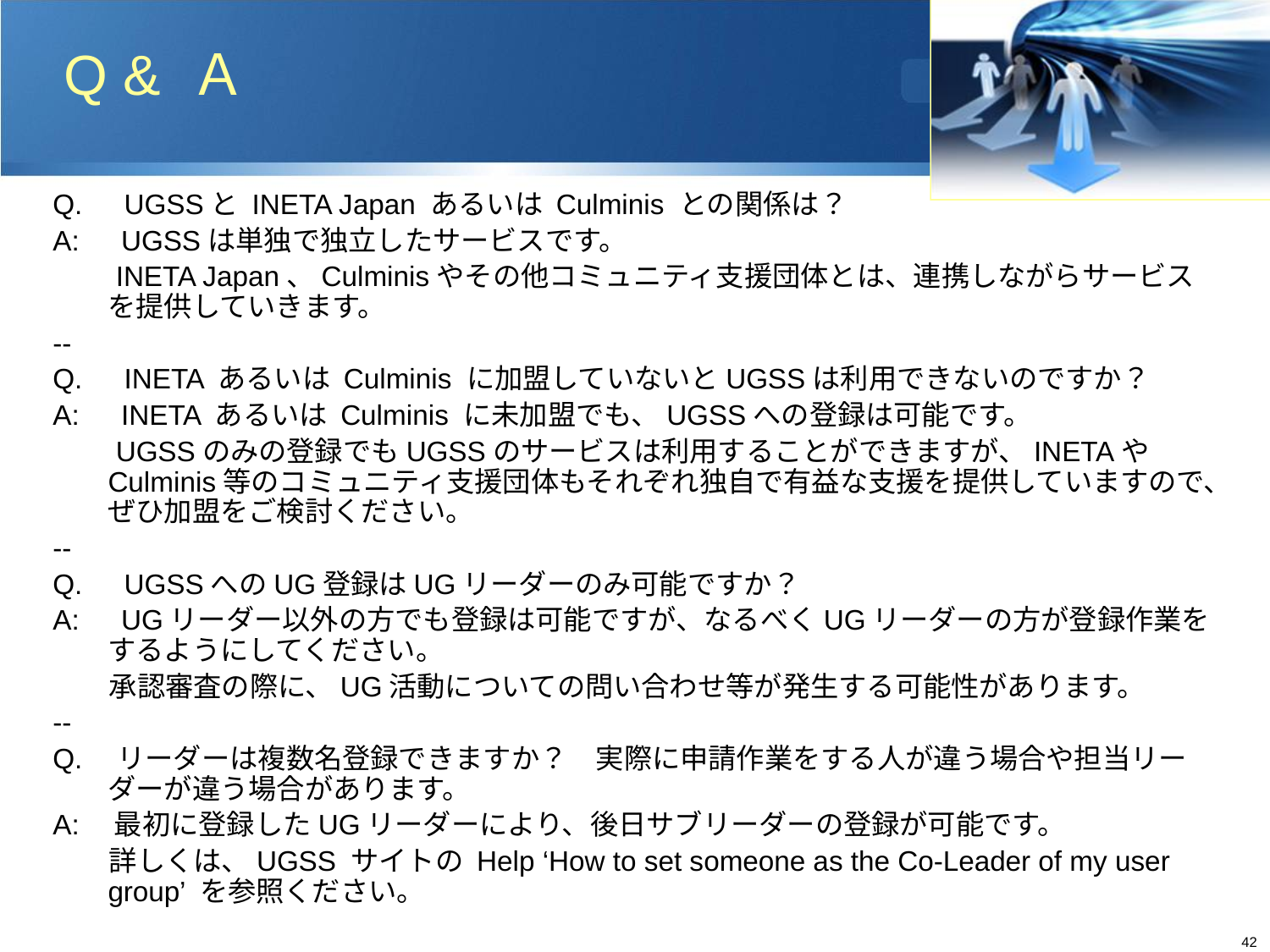

Q & Ａ
Q.　UGSSと INETA Japan あるいは Culminis との関係は？
A:　UGSSは単独で独立したサービスです。
　　INETA Japan、Culminisやその他コミュニティ支援団体とは、連携しながらサービスを提供していきます。
--
Q.　INETA あるいは Culminis に加盟していないとUGSSは利用できないのですか？
A:　INETA あるいは Culminis に未加盟でも、UGSSへの登録は可能です。
　　UGSSのみの登録でもUGSSのサービスは利用することができますが、INETAやCulminis等のコミュニティ支援団体もそれぞれ独自で有益な支援を提供していますので、ぜひ加盟をご検討ください。
--
Q.　UGSSへのUG登録はUGリーダーのみ可能ですか？
A:　UGリーダー以外の方でも登録は可能ですが、なるべくUGリーダーの方が登録作業をするようにしてください。
　　承認審査の際に、UG活動についての問い合わせ等が発生する可能性があります。
--
Q.　リーダーは複数名登録できますか？　実際に申請作業をする人が違う場合や担当リーダーが違う場合があります。
A:　最初に登録したUGリーダーにより、後日サブリーダーの登録が可能です。
　　詳しくは、UGSS サイトの Help ‘How to set someone as the Co-Leader of my user group’ を参照ください。
42